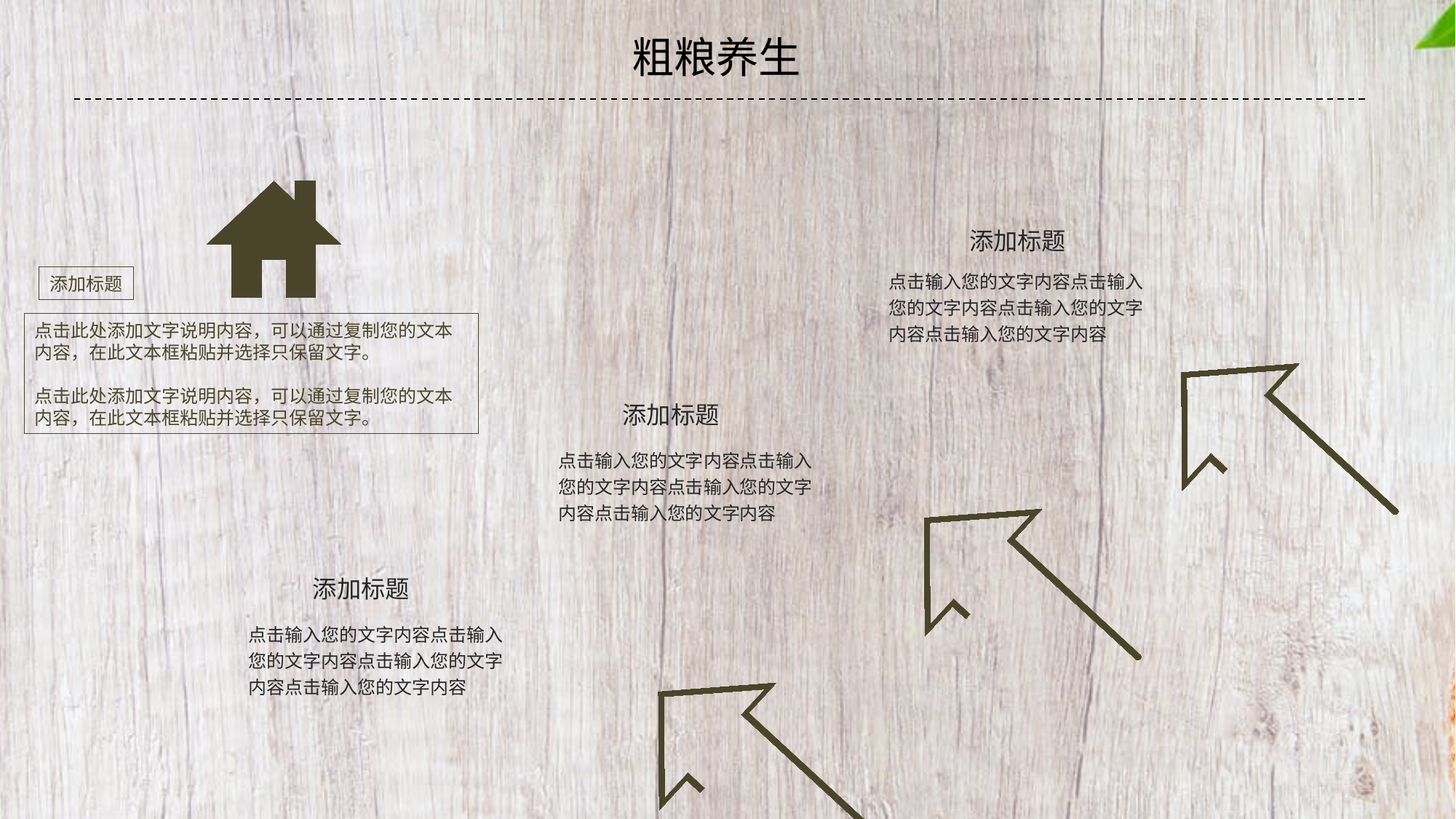

粗粮养生

添加标题
点击输入您的文字内容点击输入您的文字内容点击输入您的文字内容点击输入您的文字内容
添加标题
点击此处添加文字说明内容，可以通过复制您的文本内容，在此文本框粘贴并选择只保留文字。

点击此处添加文字说明内容，可以通过复制您的文本内容，在此文本框粘贴并选择只保留文字。

添加标题
点击输入您的文字内容点击输入您的文字内容点击输入您的文字内容点击输入您的文字内容

添加标题
点击输入您的文字内容点击输入您的文字内容点击输入您的文字内容点击输入您的文字内容